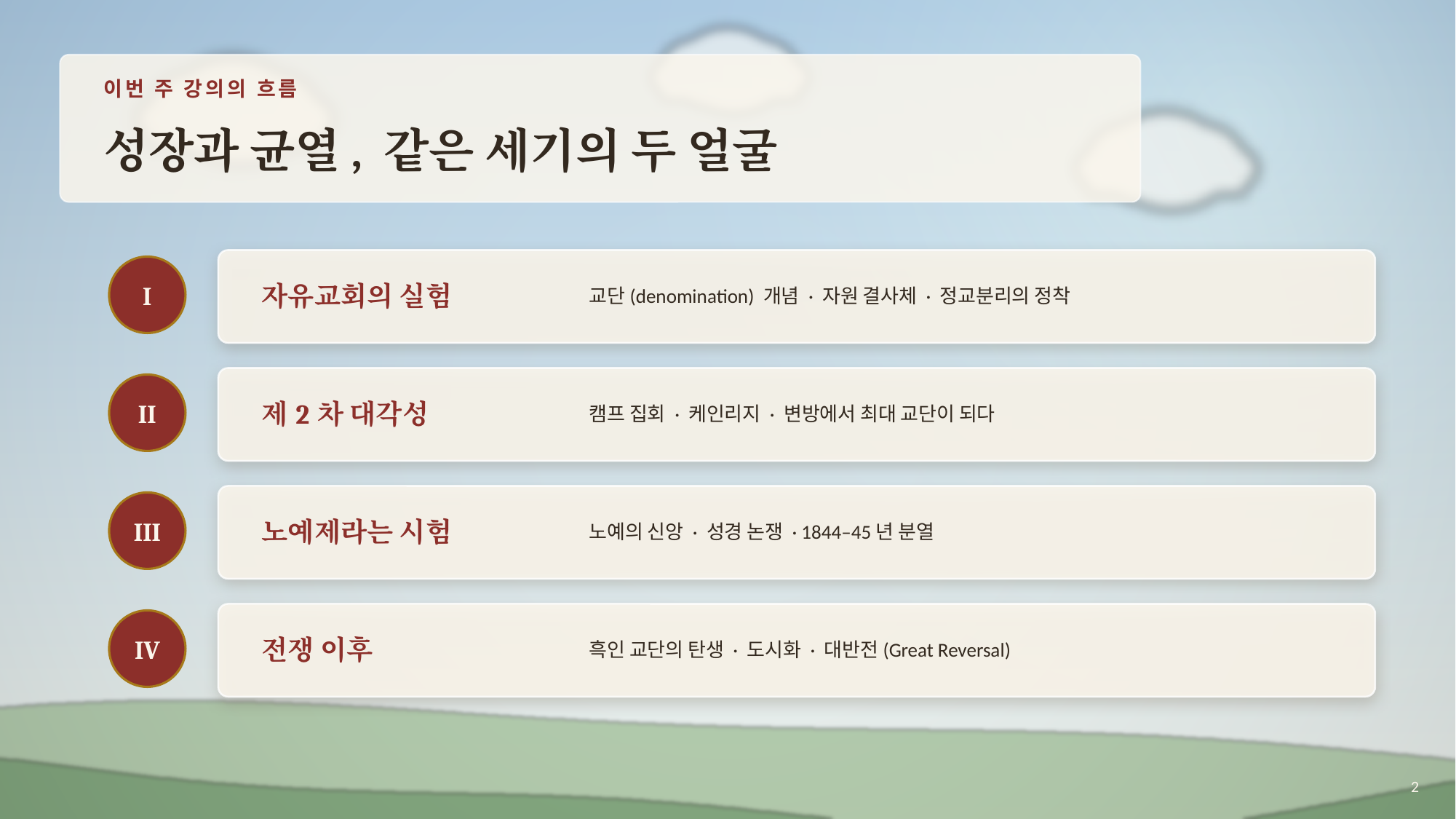

이번 주 강의의 흐름
성장과 균열, 같은 세기의 두 얼굴

자유교회의 실험
교단(denomination) 개념 · 자원 결사체 · 정교분리의 정착

I

제2차 대각성
캠프 집회 · 케인리지 · 변방에서 최대 교단이 되다

II

노예제라는 시험
노예의 신앙 · 성경 논쟁 · 1844–45년 분열

III

전쟁 이후
흑인 교단의 탄생 · 도시화 · 대반전(Great Reversal)

IV
2